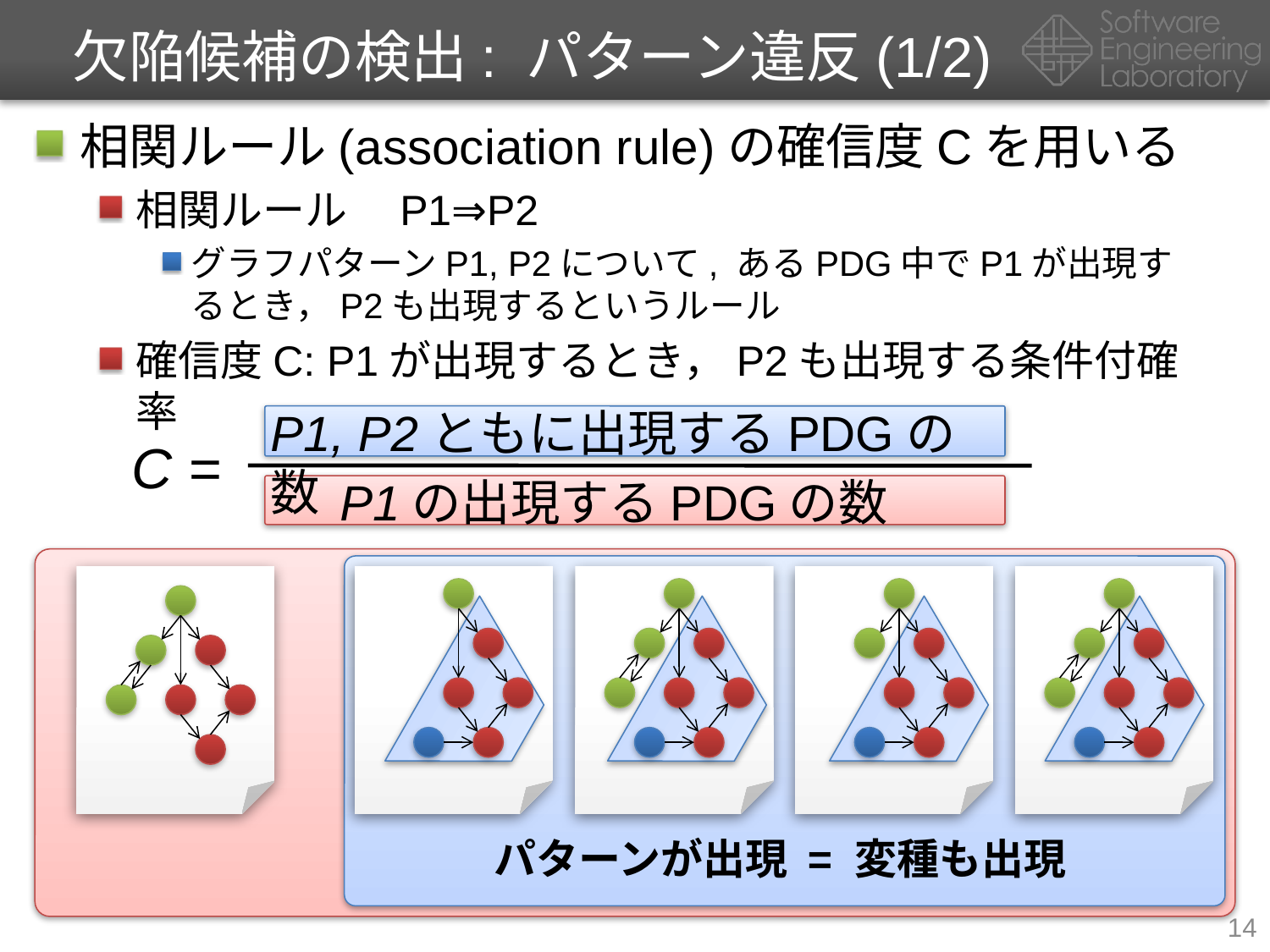

# 欠陥候補の検出: パターン違反(1/2)
相関ルール(association rule)の確信度Cを用いる
相関ルール　P1⇒P2
グラフパターンP1, P2について, あるPDG中でP1が出現するとき，P2も出現するというルール
確信度C: P1が出現するとき，P2も出現する条件付確率

P1, P2ともに出現するPDGの数

C =
P1の出現するPDGの数

パターンが出現 = 変種も出現

14